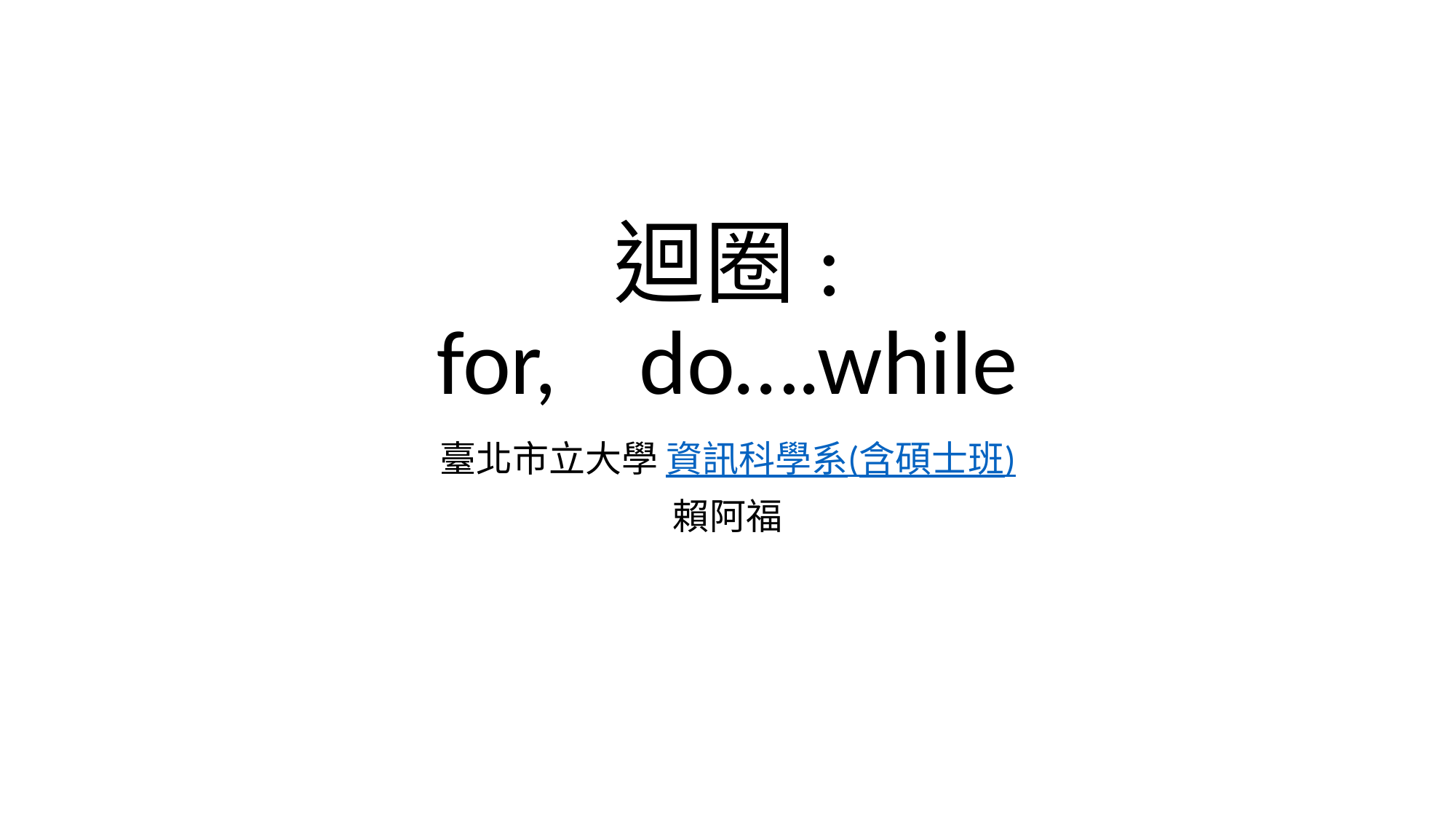

# 迴圈: for,    do….while
臺北市立大學 資訊科學系(含碩士班)
賴阿福